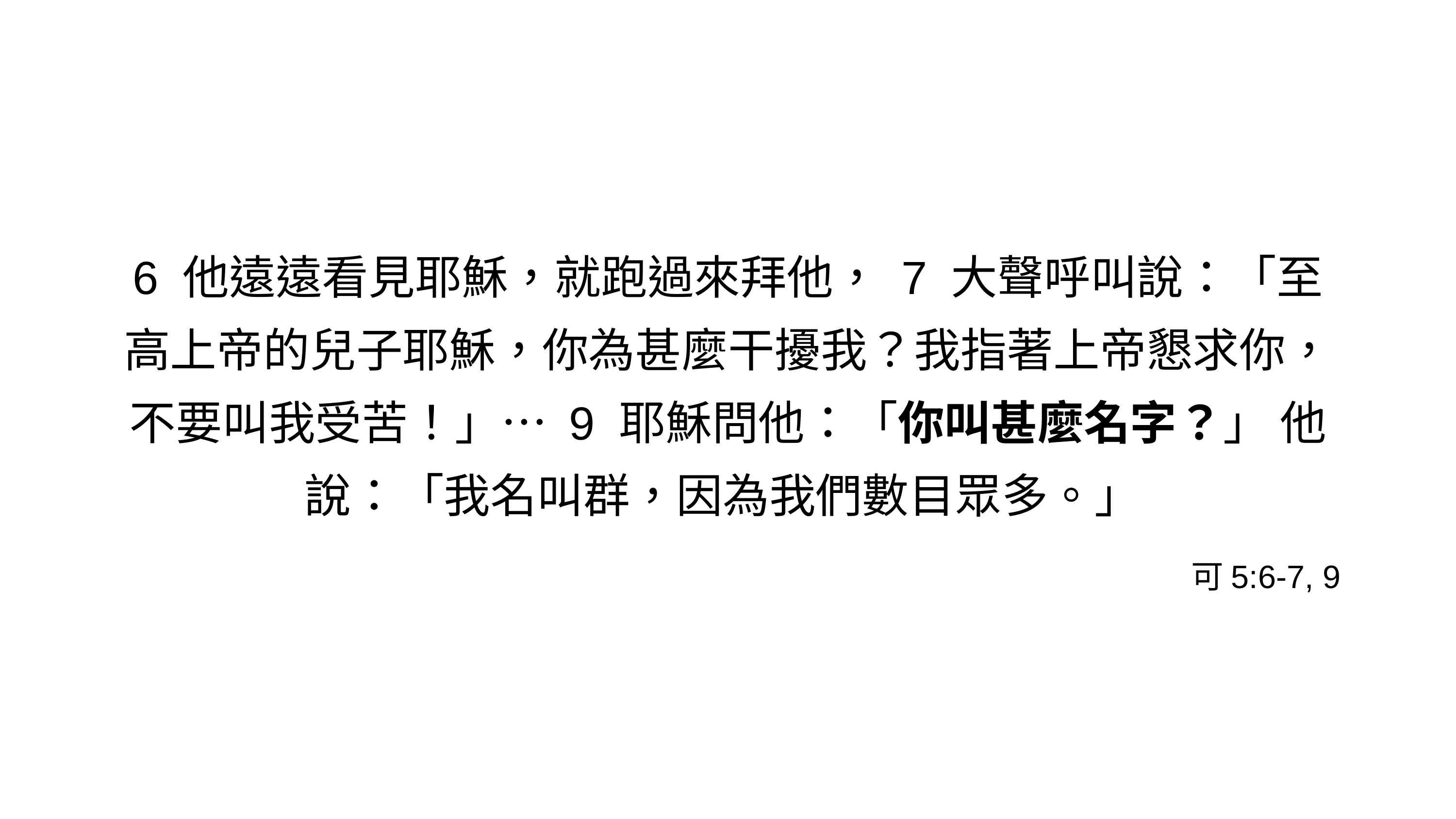

6 他遠遠看見耶穌，就跑過來拜他， 7 大聲呼叫說：「至高上帝的兒子耶穌，你為甚麼干擾我？我指著上帝懇求你，不要叫我受苦！」… 9 耶穌問他：「你叫甚麼名字？」 他說：「我名叫群，因為我們數目眾多。」
可5:6-7, 9